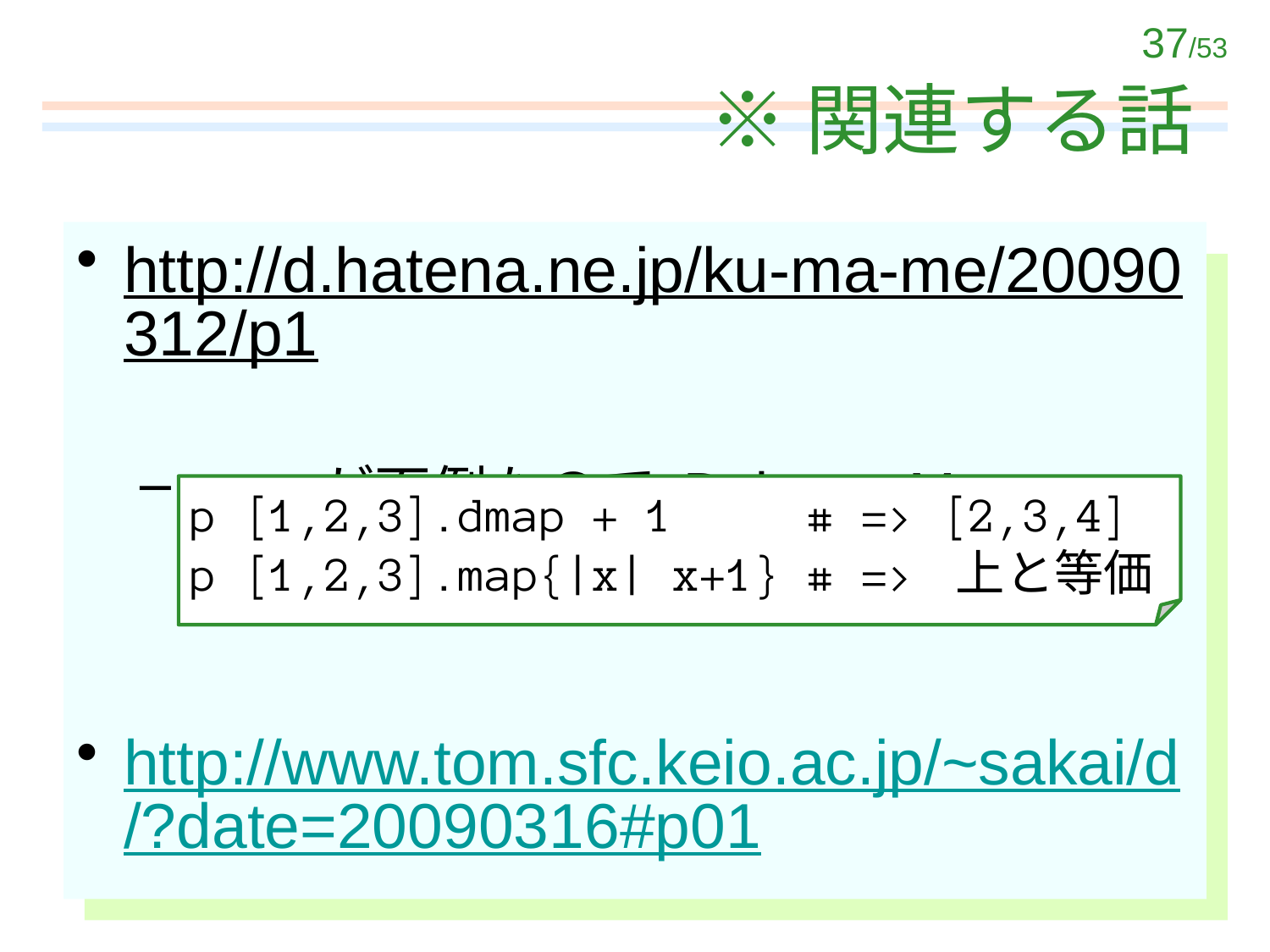

# ※関連する話
http://d.hatena.ne.jp/ku-ma-me/20090312/p1
map が面倒なので DelegateMap

http://www.tom.sfc.keio.ac.jp/~sakai/d/?date=20090316#p01
部分継続でDelegateMap

p [1,2,3].dmap + 1     # => [2,3,4]
p [1,2,3].map{|x| x+1} # => 上と等価